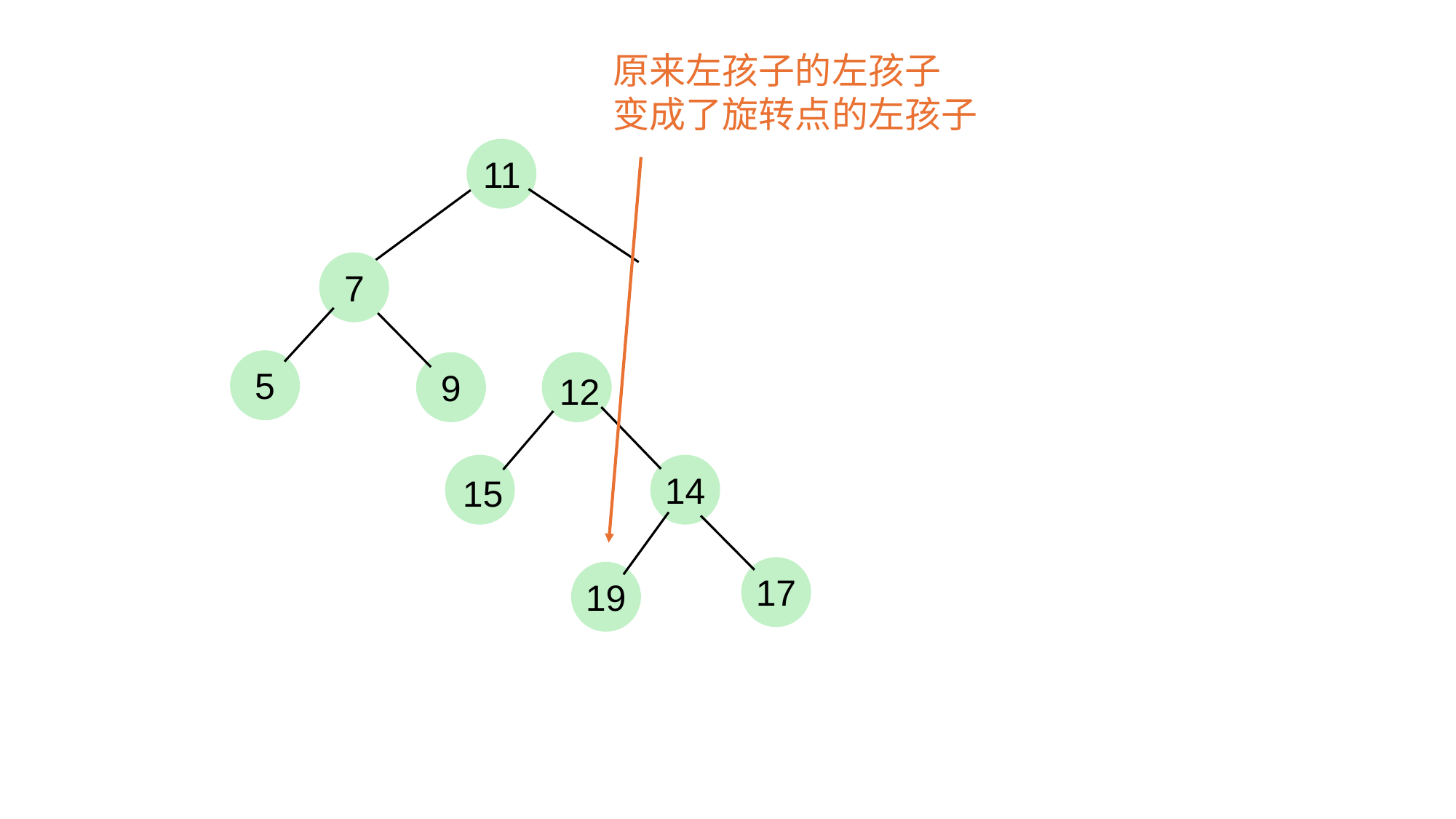

原来左孩子的左孩子
变成了旋转点的左孩子

11

7

5
9
12

14
15

17
19